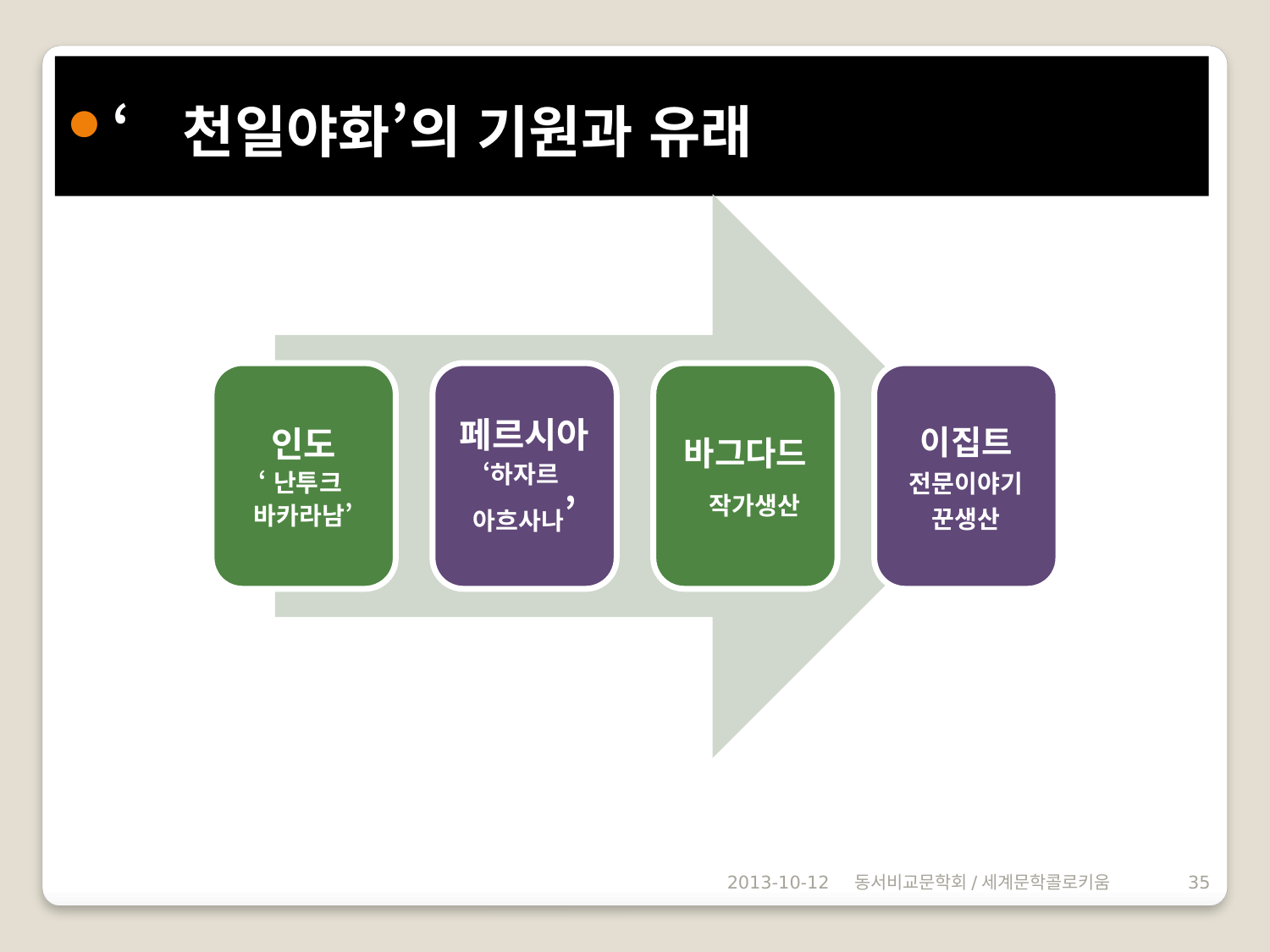

‘천일야화’의 기원과 유래
인도
‘난투크
바카라남’
이집트
전문이야기꾼생산
페르시아 ‘하자르
아흐사나’
바그다드
 작가생산
2013-10-12
동서비교문학회/세계문학콜로키움
35